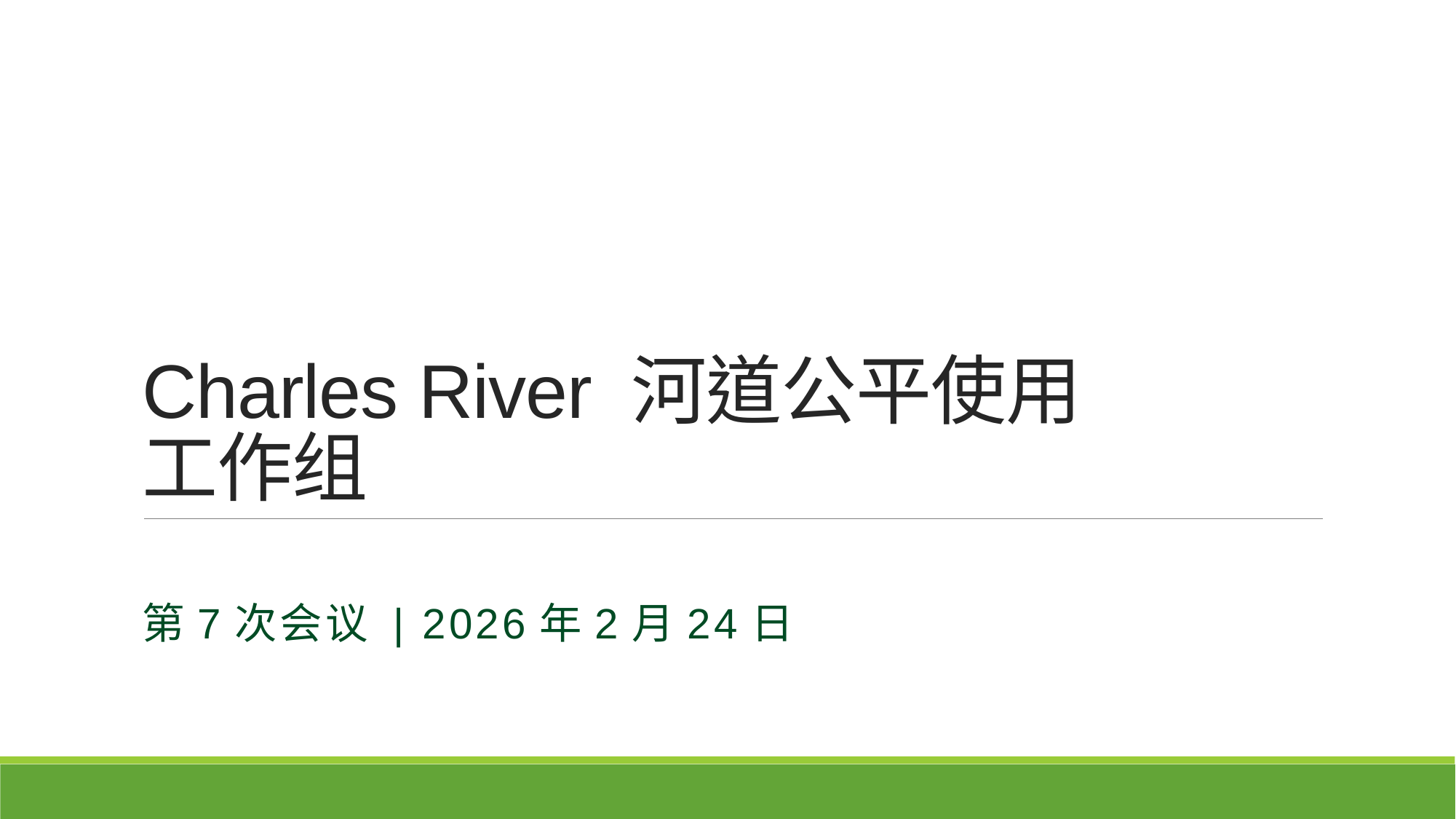

# Charles River 河道公平使用 工作组

第7次会议 | 2026年2月24日